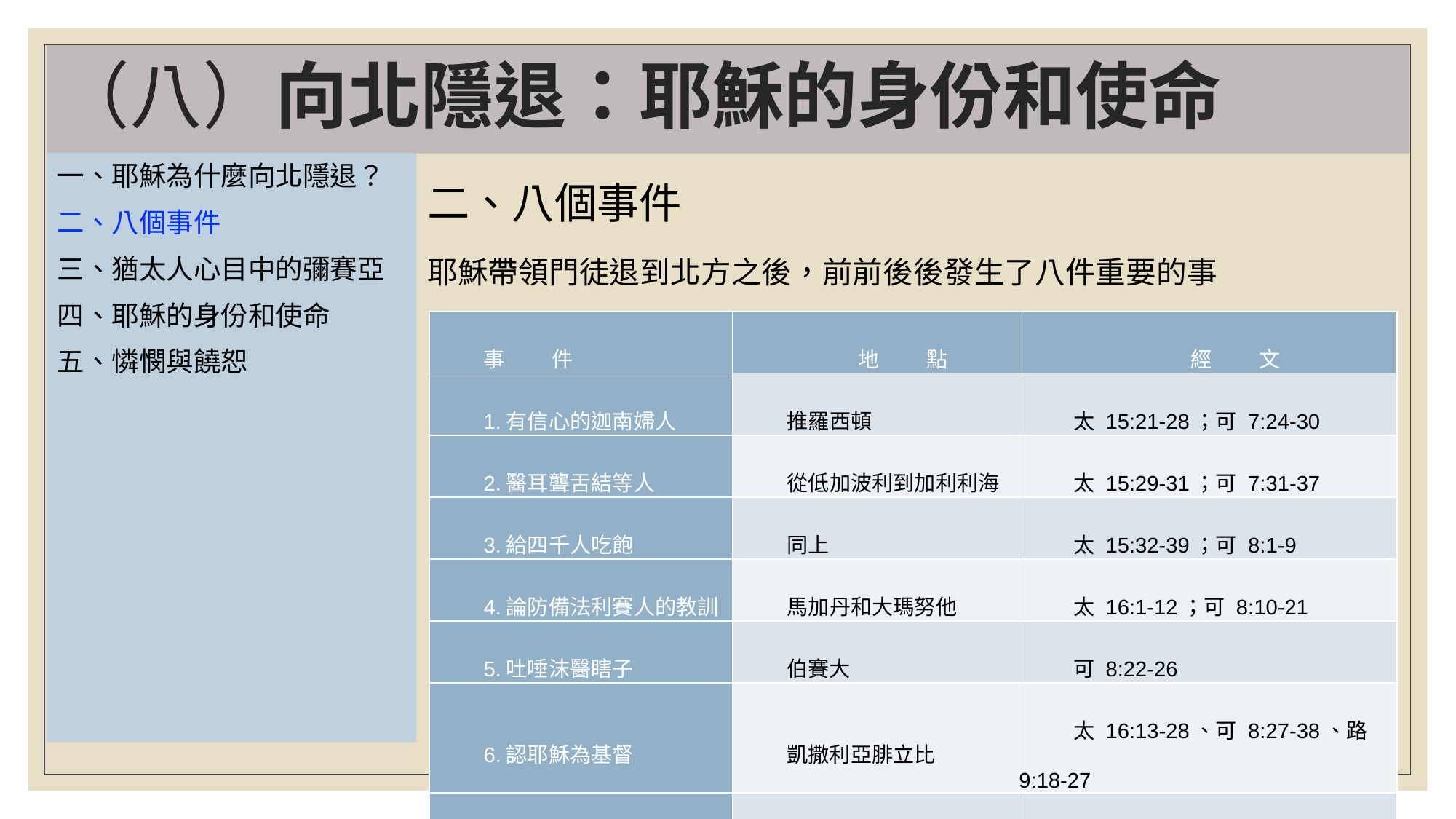

# （八）向北隱退：耶穌的身份和使命
一、耶穌為什麼向北隱退？
二、八個事件
三、猶太人心目中的彌賽亞
四、耶穌的身份和使命
五、憐憫與饒恕

二、八個事件
耶穌帶領門徒退到北方之後，前前後後發生了八件重要的事
| 事 　　件 | 地 　　點 | 經 　　文 |
| --- | --- | --- |
| 1.有信心的迦南婦人 | 推羅西頓 | 太 15:21-28；可 7:24-30 |
| 2.醫耳聾舌結等人 | 從低加波利到加利利海 | 太 15:29-31；可 7:31-37 |
| 3.給四千人吃飽 | 同上 | 太 15:32-39；可 8:1-9 |
| 4.論防備法利賽人的教訓 | 馬加丹和大瑪努他 | 太 16:1-12；可 8:10-21 |
| 5.吐唾沫醫瞎子 | 伯賽大 | 可 8:22-26 |
| 6.認耶穌為基督 | 凱撒利亞腓立比 | 太 16:13-28、可 8:27-38、路 9:18-27 |
| 7.登山變像 | 黑門山或他泊山 | 太 17:1-13、可 9:1-13、路 9:28-36 |
| 8.醫癲癇童 | 迦百農 | 太 17:14-27、可 9:14-29、路 9:37-50 |